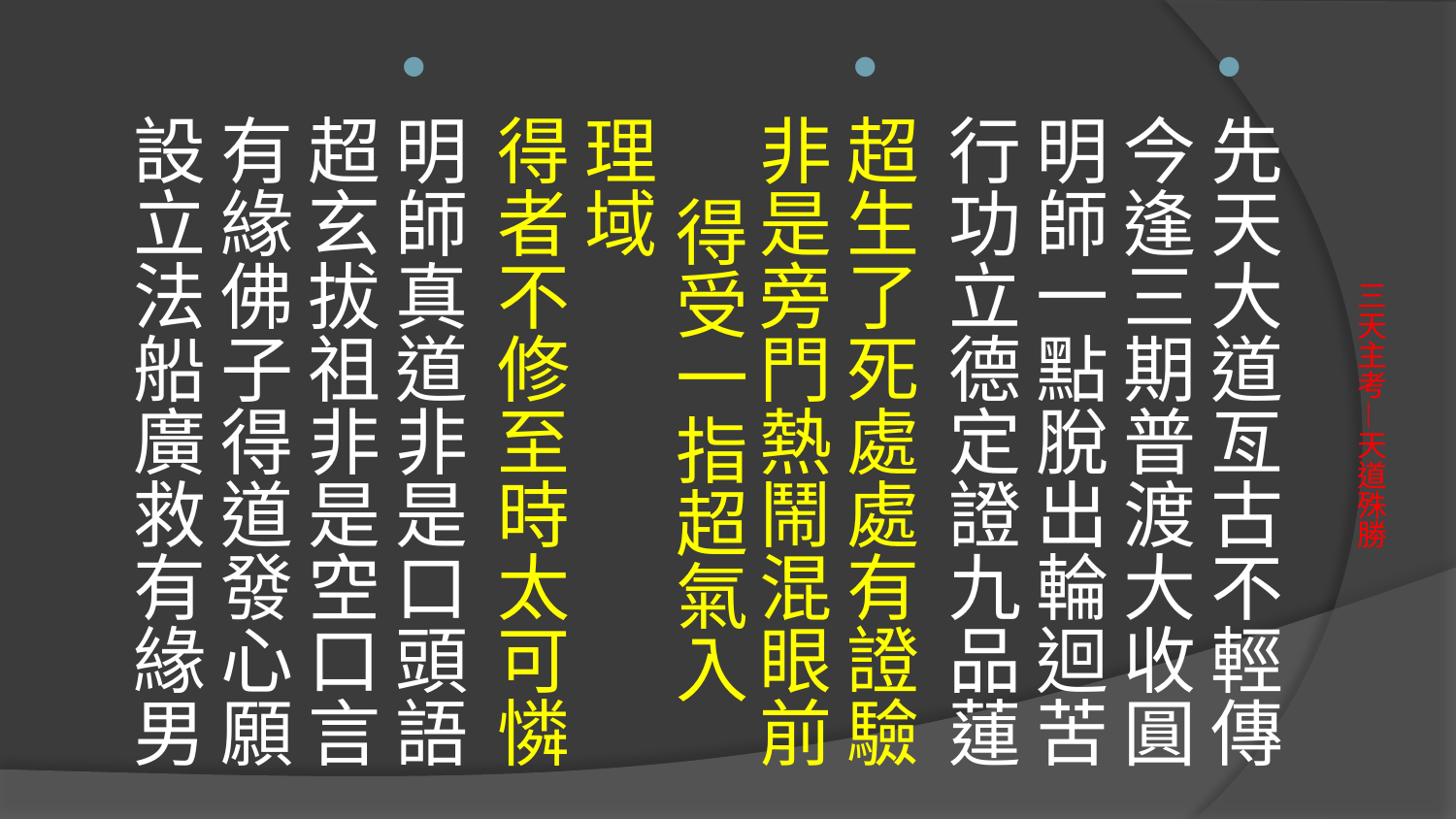

先天大道亙古不輕傳
今逢三期普渡大收圓
明師一點脫出輪迴苦
行功立德定證九品蓮
超生了死處處有證驗
非是旁門熱鬧混眼前      得受一指超氣入理域
得者不修至時太可憐
明師真道非是口頭語
超玄拔祖非是空口言
有緣佛子得道發心願
設立法船廣救有緣男
# 三天主考—天道殊勝